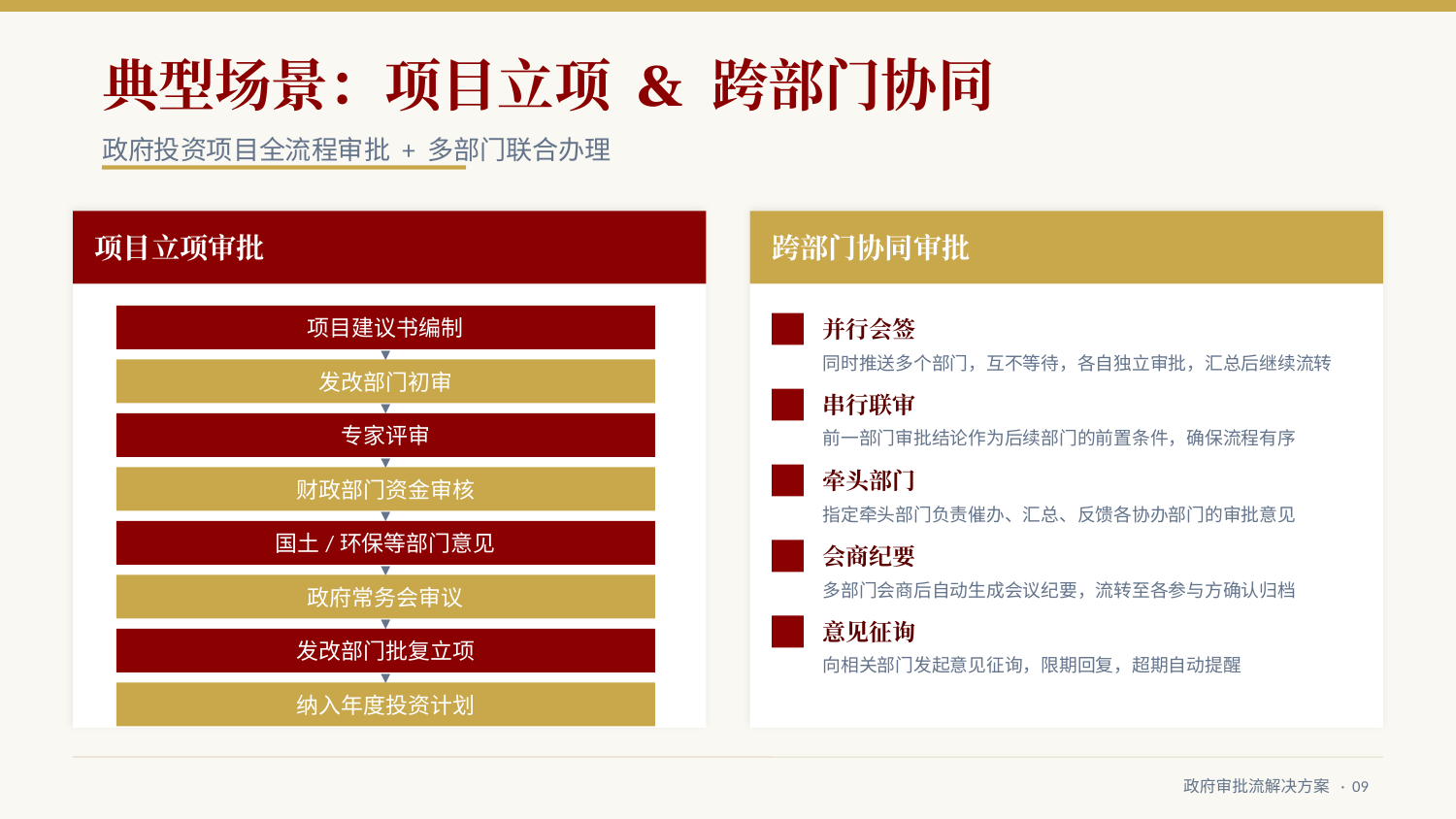

典型场景：项目立项 & 跨部门协同
政府投资项目全流程审批 + 多部门联合办理

项目立项审批
跨部门协同审批

项目建议书编制

并行会签
同时推送多个部门，互不等待，各自独立审批，汇总后继续流转
▼

发改部门初审

串行联审
▼

专家评审
前一部门审批结论作为后续部门的前置条件，确保流程有序
▼

牵头部门

财政部门资金审核
指定牵头部门负责催办、汇总、反馈各协办部门的审批意见
▼

国土/环保等部门意见

会商纪要
▼
多部门会商后自动生成会议纪要，流转至各参与方确认归档

政府常务会审议
▼

意见征询

发改部门批复立项
向相关部门发起意见征询，限期回复，超期自动提醒
▼

纳入年度投资计划

政府审批流解决方案  ·  09